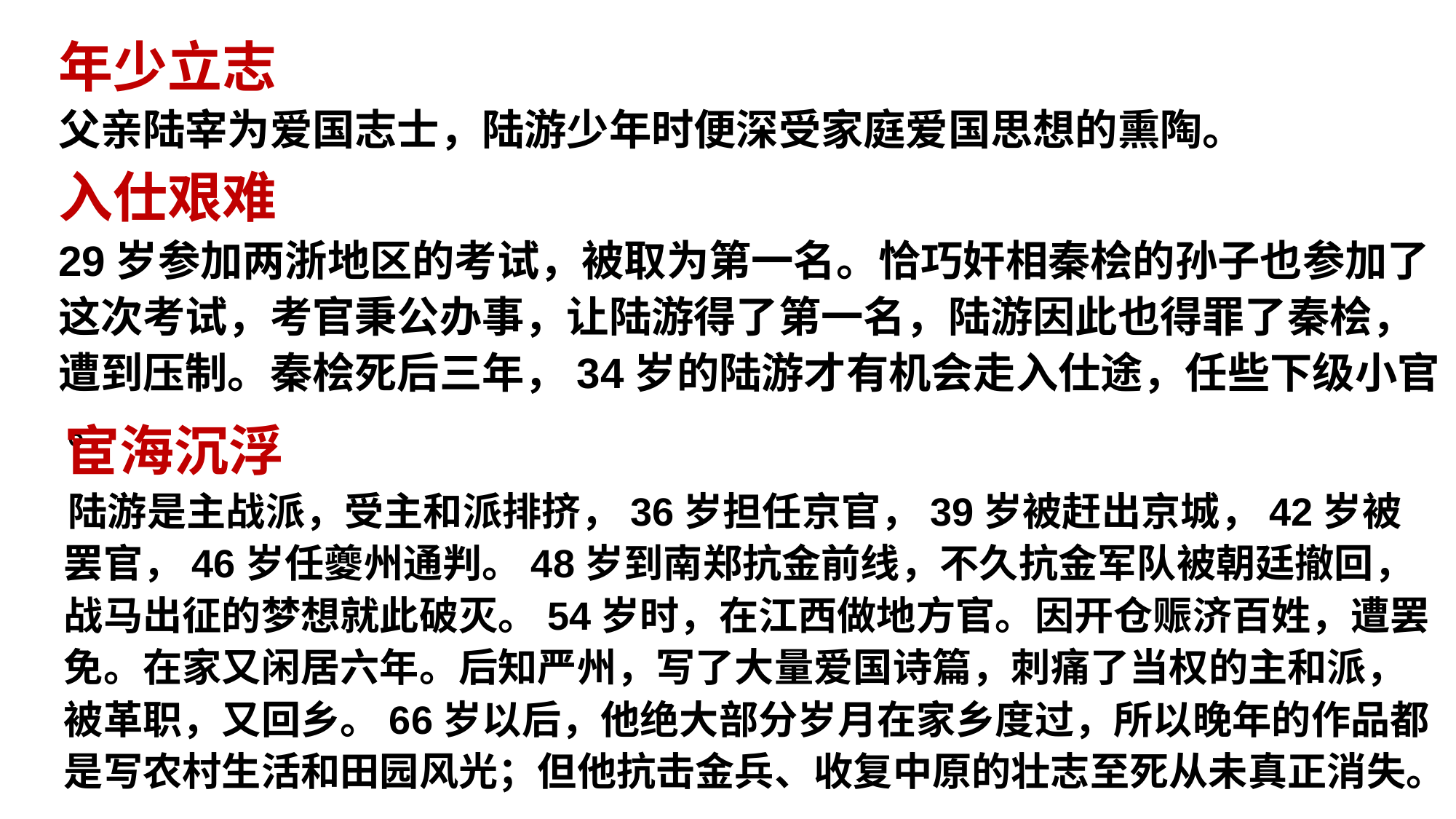

年少立志
父亲陆宰为爱国志士，陆游少年时便深受家庭爱国思想的熏陶。
入仕艰难
29岁参加两浙地区的考试，被取为第一名。恰巧奸相秦桧的孙子也参加了这次考试，考官秉公办事，让陆游得了第一名，陆游因此也得罪了秦桧，遭到压制。秦桧死后三年，34岁的陆游才有机会走入仕途，任些下级小官 。

   宦海沉浮
    陆游是主战派，受主和派排挤，36岁担任京官，39岁被赶出京城，42岁被罢官，46岁任夔州通判。48岁到南郑抗金前线，不久抗金军队被朝廷撤回，战马出征的梦想就此破灭。54岁时，在江西做地方官。因开仓赈济百姓，遭罢免。在家又闲居六年。后知严州，写了大量爱国诗篇，刺痛了当权的主和派，被革职，又回乡。66岁以后，他绝大部分岁月在家乡度过，所以晚年的作品都是写农村生活和田园风光；但他抗击金兵、收复中原的壮志至死从未真正消失。